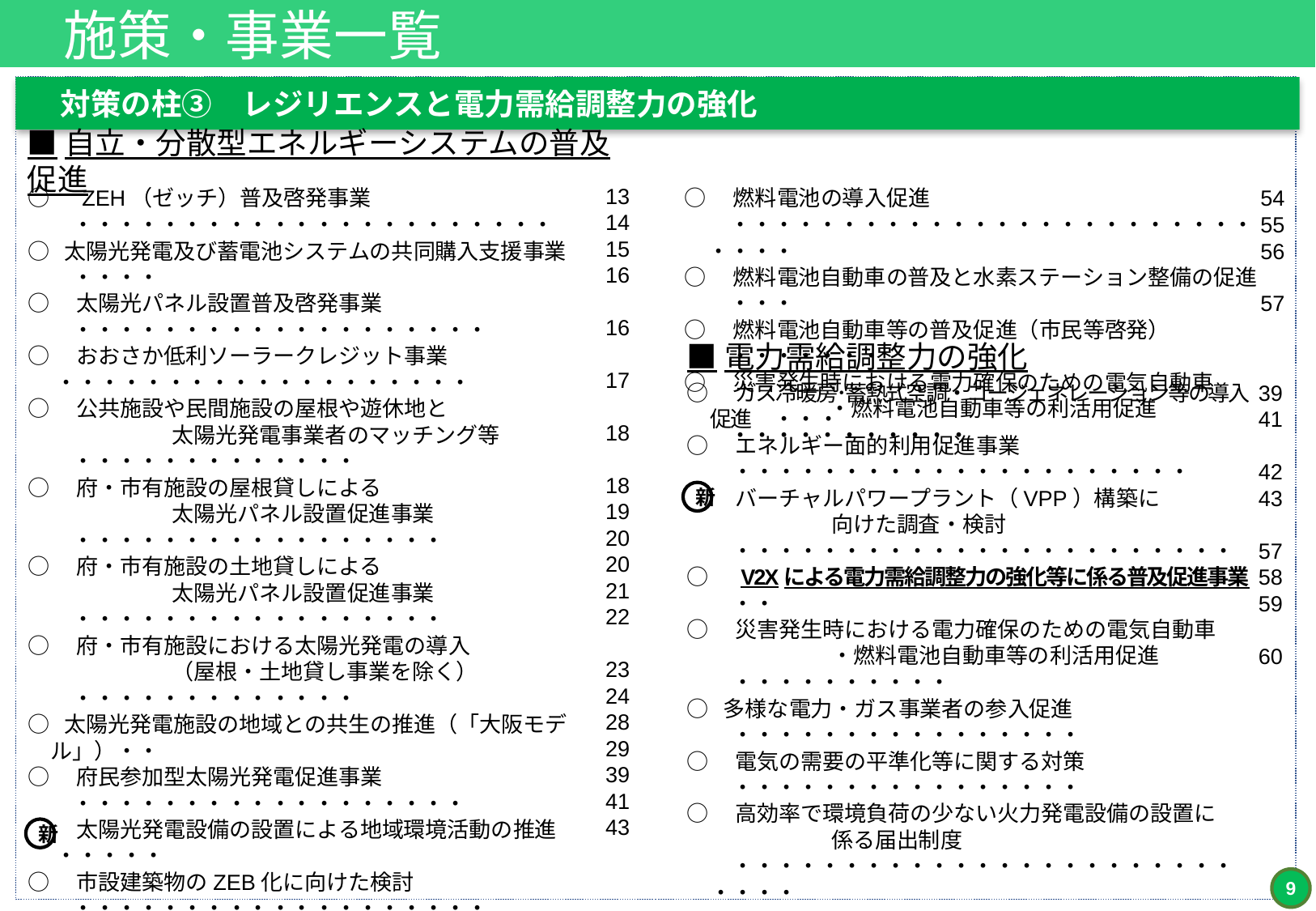

施策・事業一覧
　対策の柱③　レジリエンスと電力需給調整力の強化

■自立・分散型エネルギーシステムの普及促進
13
14
15
16

16

17

18

18
19
20
20
21
22

23
24
28
29
39
41
43
54
55
56

57
○　ZEH（ゼッチ）普及啓発事業　　・・・・・・・・・・・・・・・・・・・・・・
○  太陽光発電及び蓄電池システムの共同購入支援事業　・・・・
○　太陽光パネル設置普及啓発事業　　・・・・・・・・・・・・・・・・・・・
○　おおさか低利ソーラークレジット事業　 ・・・・・・・・・・・・・・・・・・・
○　公共施設や民間施設の屋根や遊休地と
		太陽光発電事業者のマッチング等　・・・・・・・・・・・・・
○　府・市有施設の屋根貸しによる
		太陽光パネル設置促進事業　・・・・・・・・・・・・・・・・・
○　府・市有施設の土地貸しによる
		太陽光パネル設置促進事業　・・・・・・・・・・・・・・・・・
○　府・市有施設における太陽光発電の導入
		（屋根・土地貸し事業を除く）　　・・・・・・・・・・・・・
○  太陽光発電施設の地域との共生の推進（「大阪モデル」）・・
○　府民参加型太陽光発電促進事業　　・・・・・・・・・・・・・・・・・・
○　太陽光発電設備の設置による地域環境活動の推進   ・・・・・
○　市設建築物のZEB化に向けた検討　・・・・・・・・・・・・・・・・・・・
○　建築物の環境配慮制度　・・・・・・・・・・・・・・・・・・・・・・・・・・・・
○　大阪府・大阪市が所有する建築物における
		ESCO事業の導入　　　　・・・・・・・・・・・・・・・・・・・・・
○　大阪市エコ住宅普及促進事業　　・・・・・・・・・・・・・・・・・・・・・
○  ごみ焼却施設における発電及び余熱利用    ・・・・・・・・・・
○  下水処理場における消化ガスを活用したバイオマス発電　・・・・
○  ガス冷暖房･蓄熱式空調・コージェネレーション等の導入促進　・・・・・
○　エネルギー面的利用促進事業　　・・・・・・・・・・・・・・・・・・・・・・
○　V2Xによる電力需給調整力の強化等に係る普及促進事業　・・・・
○　燃料電池の導入促進　　・・・・・・・・・・・・・・・・・・・・・・・・・・・・
○　燃料電池自動車の普及と水素ステーション整備の促進　・・・
○　燃料電池自動車等の普及促進（市民等啓発）　・・・・・・・
○　災害発生時における電力確保のための電気自動車
		・燃料電池自動車等の利活用促進　・・・・・・・・・・・
■電力需給調整力の強化
○　ガス冷暖房･蓄熱式空調・コージェネレーション等の導入促進　・・・
○　エネルギー面的利用促進事業　　・・・・・・・・・・・・・・・・・・・・・
○　バーチャルパワープラント（VPP）構築に
		向けた調査・検討　　・・・・・・・・・・・・・・・・・・・・・・・
○　V2Xによる電力需給調整力の強化等に係る普及促進事業　・・
○　災害発生時における電力確保のための電気自動車
		・燃料電池自動車等の利活用促進　・・・・・・・・・・
○  多様な電力・ガス事業者の参入促進　　・・・・・・・・・・・・・・・・
○　電気の需要の平準化等に関する対策　・・・・・・・・・・・・・・・・
○　高効率で環境負荷の少ない火力発電設備の設置に
		係る届出制度　・・・・・・・・・・・・・・・・・・・・・・・・・・・
39
41

42
43

57
58
59

60
新
新
9